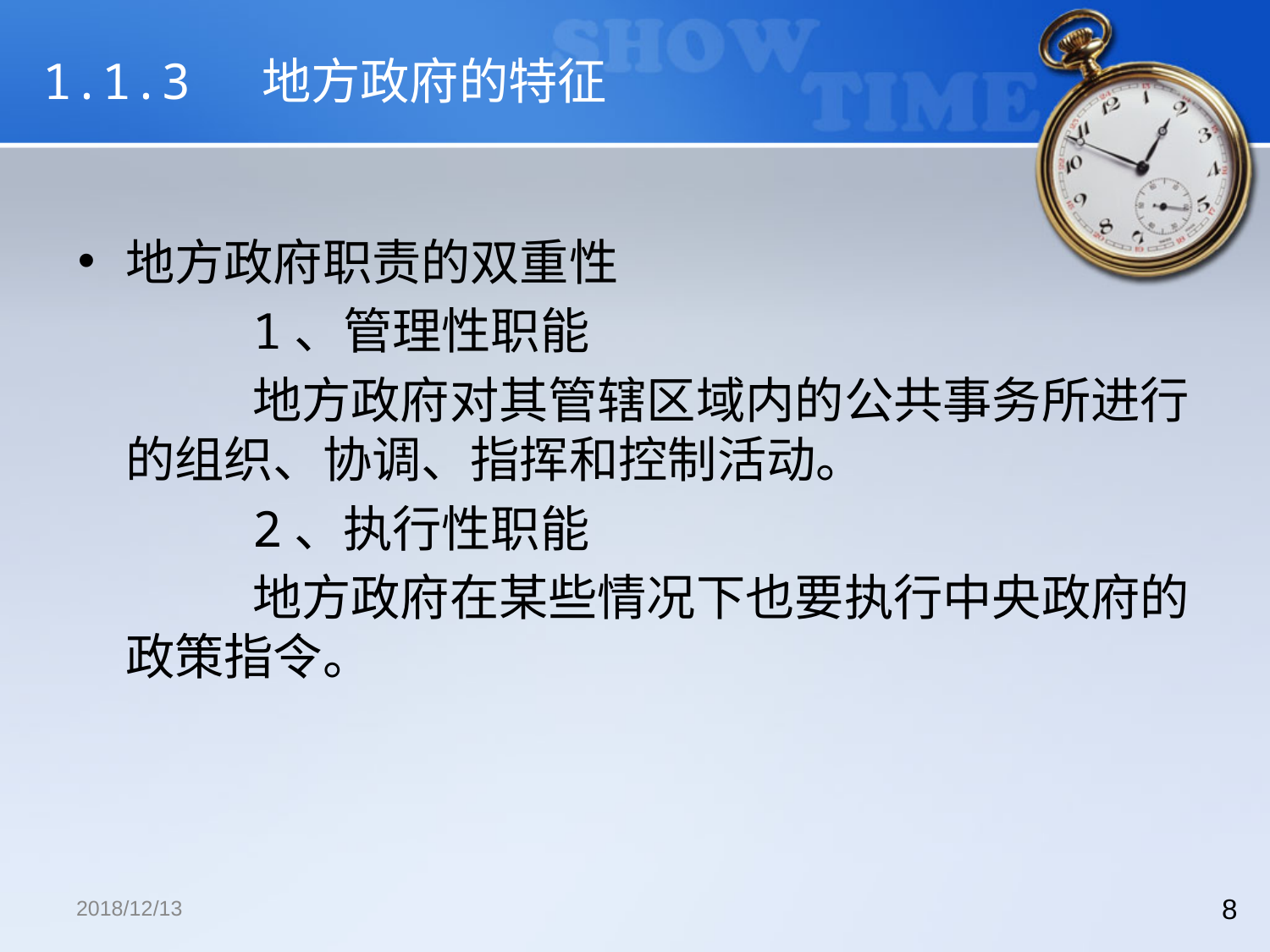

# 1.1.3  地方政府的特征
地方政府职责的双重性
		1、管理性职能
		地方政府对其管辖区域内的公共事务所进行的组织、协调、指挥和控制活动。
		2、执行性职能
		地方政府在某些情况下也要执行中央政府的政策指令。
2018/12/13
8